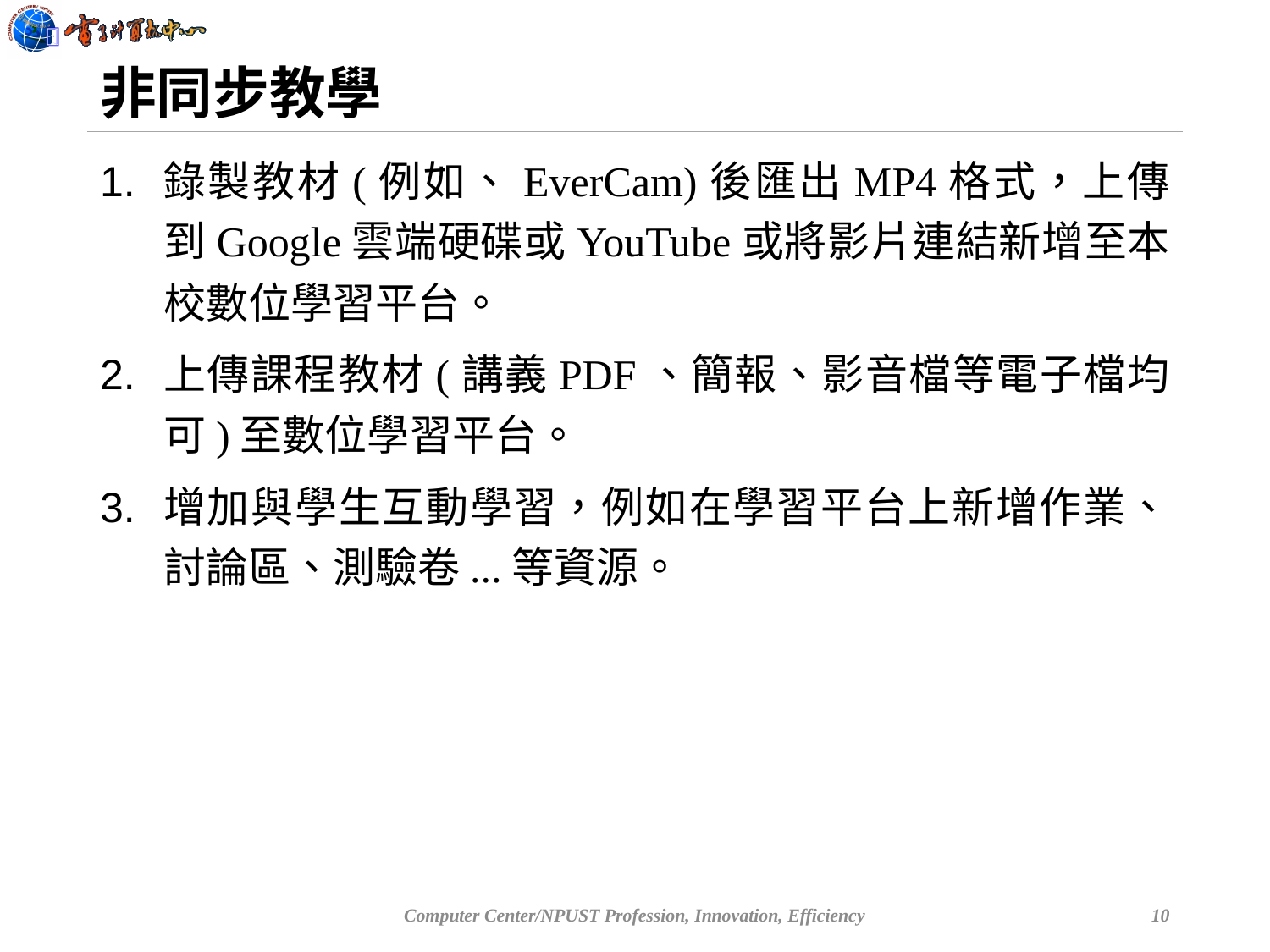

# 非同步教學
錄製教材(例如、EverCam)後匯出MP4格式，上傳到Google雲端硬碟或YouTube或將影片連結新增至本校數位學習平台。
上傳課程教材(講義PDF、簡報、影音檔等電子檔均可)至數位學習平台。
增加與學生互動學習，例如在學習平台上新增作業、討論區、測驗卷...等資源。

Computer Center/NPUST Profession, Innovation, Efficiency
10